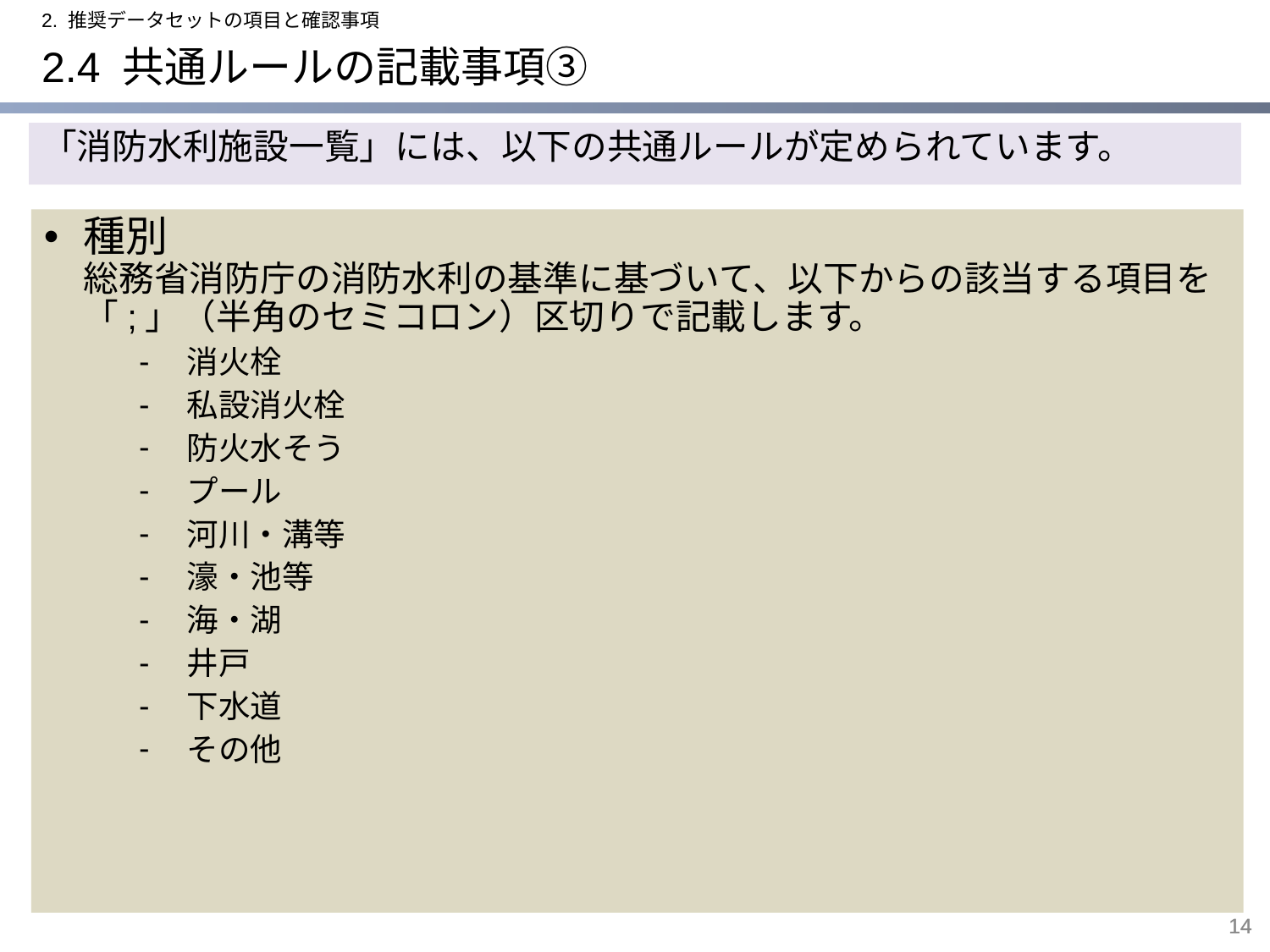

2. 推奨データセットの項目と確認事項
# 2.4 共通ルールの記載事項③
「消防水利施設一覧」には、以下の共通ルールが定められています。
種別
総務省消防庁の消防水利の基準に基づいて、以下からの該当する項目を「;」（半角のセミコロン）区切りで記載します。
消火栓
私設消火栓
防火水そう
プール
河川・溝等
濠・池等
海・湖
井戸
下水道
その他

14